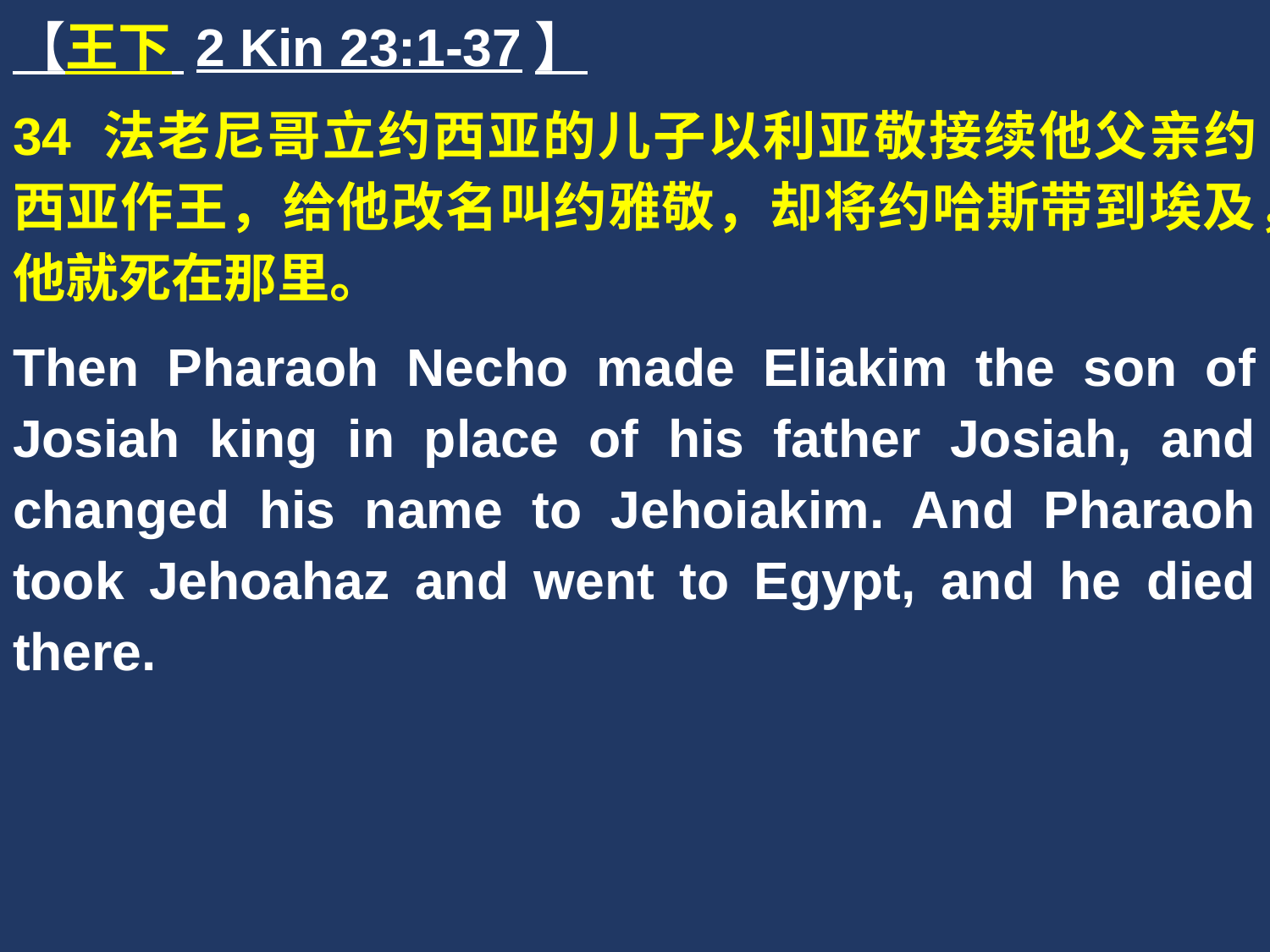

【王下 2 Kin 23:1-37】
34 法老尼哥立约西亚的儿子以利亚敬接续他父亲约西亚作王，给他改名叫约雅敬，却将约哈斯带到埃及，他就死在那里。
Then Pharaoh Necho made Eliakim the son of Josiah king in place of his father Josiah, and changed his name to Jehoiakim. And Pharaoh took Jehoahaz and went to Egypt, and he died there.